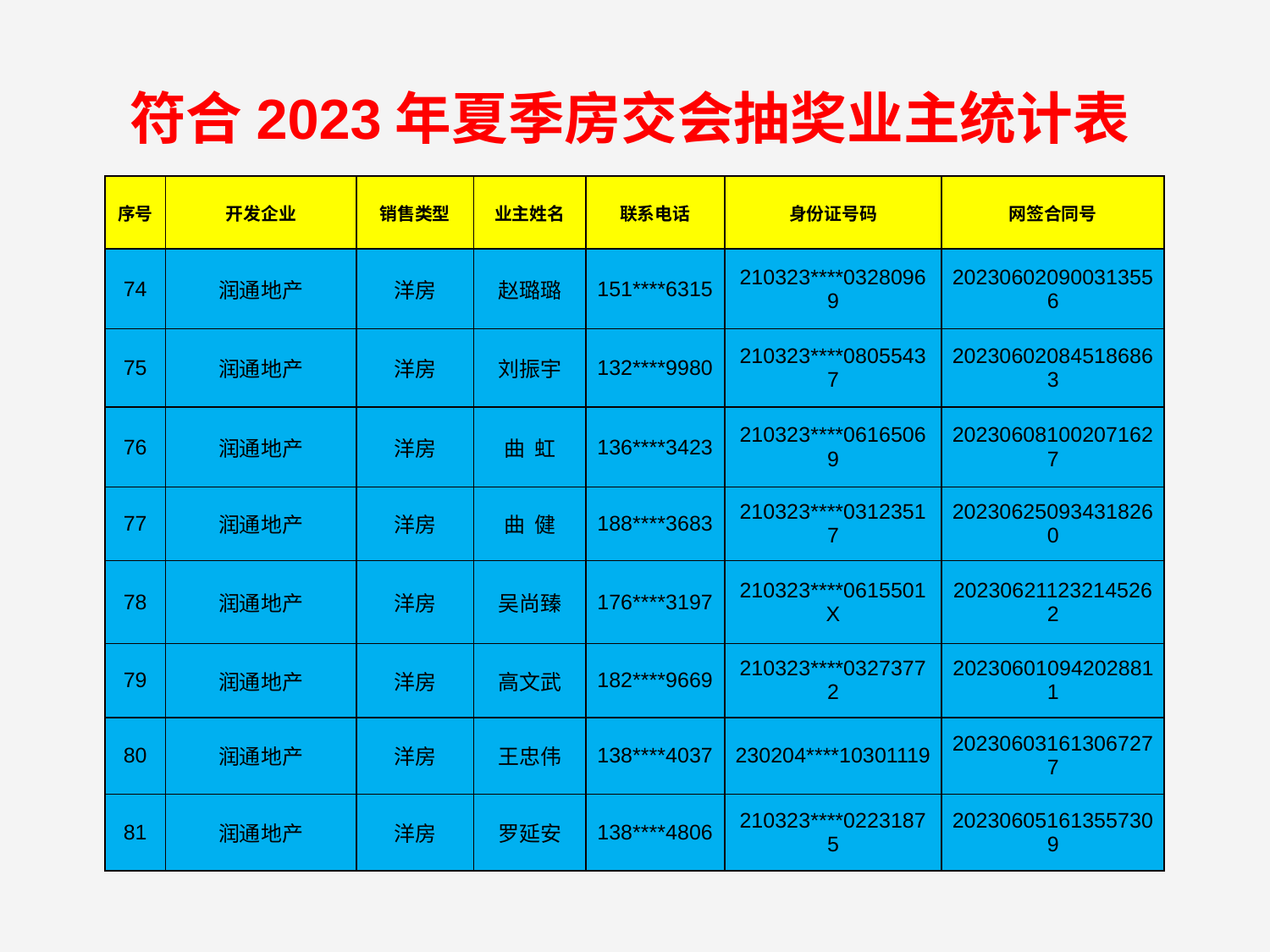

符合2023年夏季房交会抽奖业主统计表
| 序号 | 开发企业 | 销售类型 | 业主姓名 | 联系电话 | 身份证号码 | 网签合同号 |
| --- | --- | --- | --- | --- | --- | --- |
| 74 | 润通地产 | 洋房 | 赵璐璐 | 151\*\*\*\*6315 | 210323\*\*\*\*03280969 | 202306020900313556 |
| 75 | 润通地产 | 洋房 | 刘振宇 | 132\*\*\*\*9980 | 210323\*\*\*\*08055437 | 202306020845186863 |
| 76 | 润通地产 | 洋房 | 曲 虹 | 136\*\*\*\*3423 | 210323\*\*\*\*06165069 | 202306081002071627 |
| 77 | 润通地产 | 洋房 | 曲 健 | 188\*\*\*\*3683 | 210323\*\*\*\*03123517 | 202306250934318260 |
| 78 | 润通地产 | 洋房 | 吴尚臻 | 176\*\*\*\*3197 | 210323\*\*\*\*0615501X | 202306211232145262 |
| 79 | 润通地产 | 洋房 | 高文武 | 182\*\*\*\*9669 | 210323\*\*\*\*03273772 | 202306010942028811 |
| 80 | 润通地产 | 洋房 | 王忠伟 | 138\*\*\*\*4037 | 230204\*\*\*\*10301119 | 202306031613067277 |
| 81 | 润通地产 | 洋房 | 罗延安 | 138\*\*\*\*4806 | 210323\*\*\*\*02231875 | 202306051613557309 |